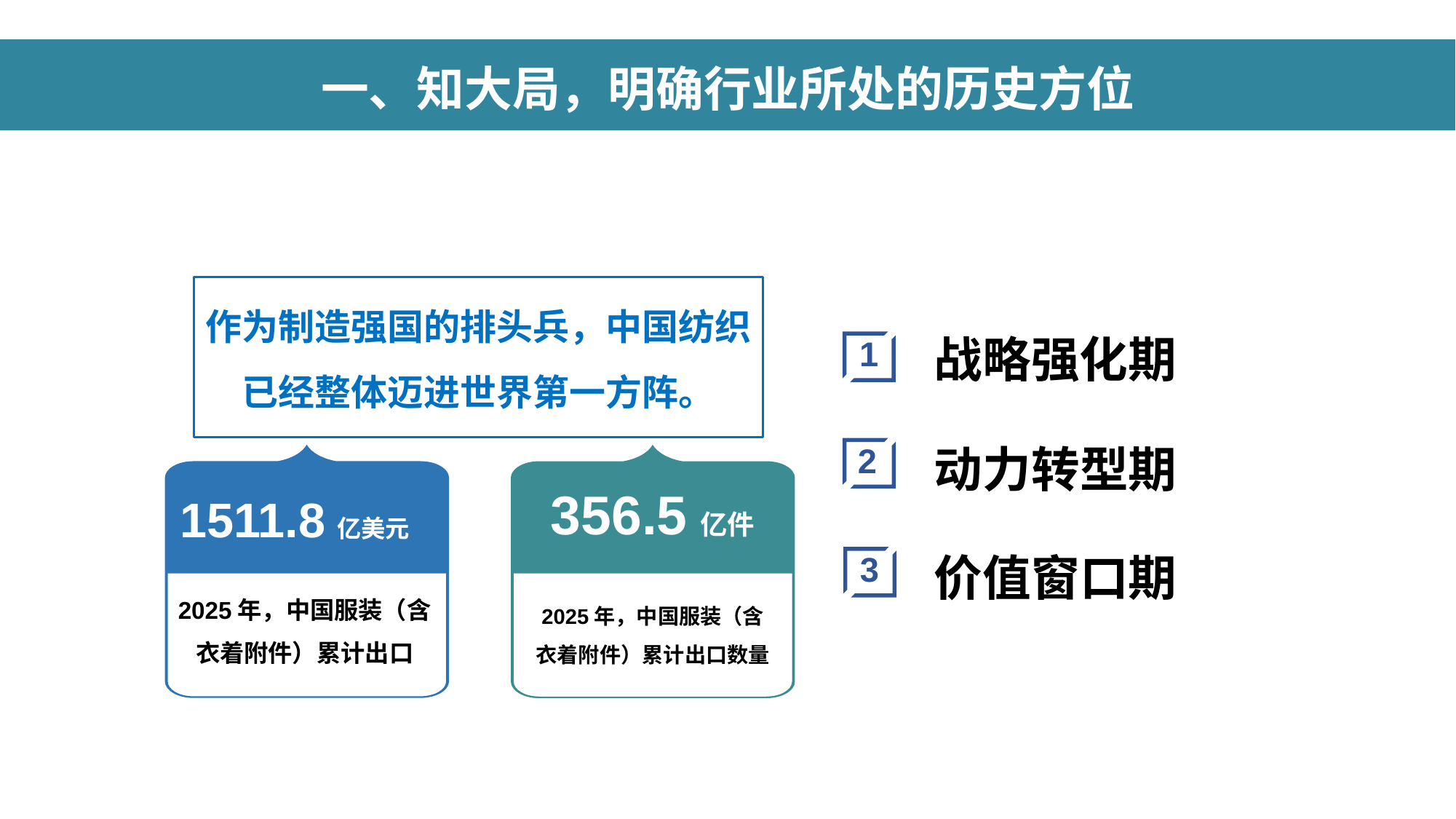

一、知大局，明确行业所处的历史方位
作为制造强国的排头兵，中国纺织已经整体迈进世界第一方阵。
战略强化期
1

动力转型期
2

价值窗口期
3

356.5亿件
1511.8亿美元
2025年，中国服装（含衣着附件）累计出口
2025年，中国服装（含衣着附件）累计出口数量